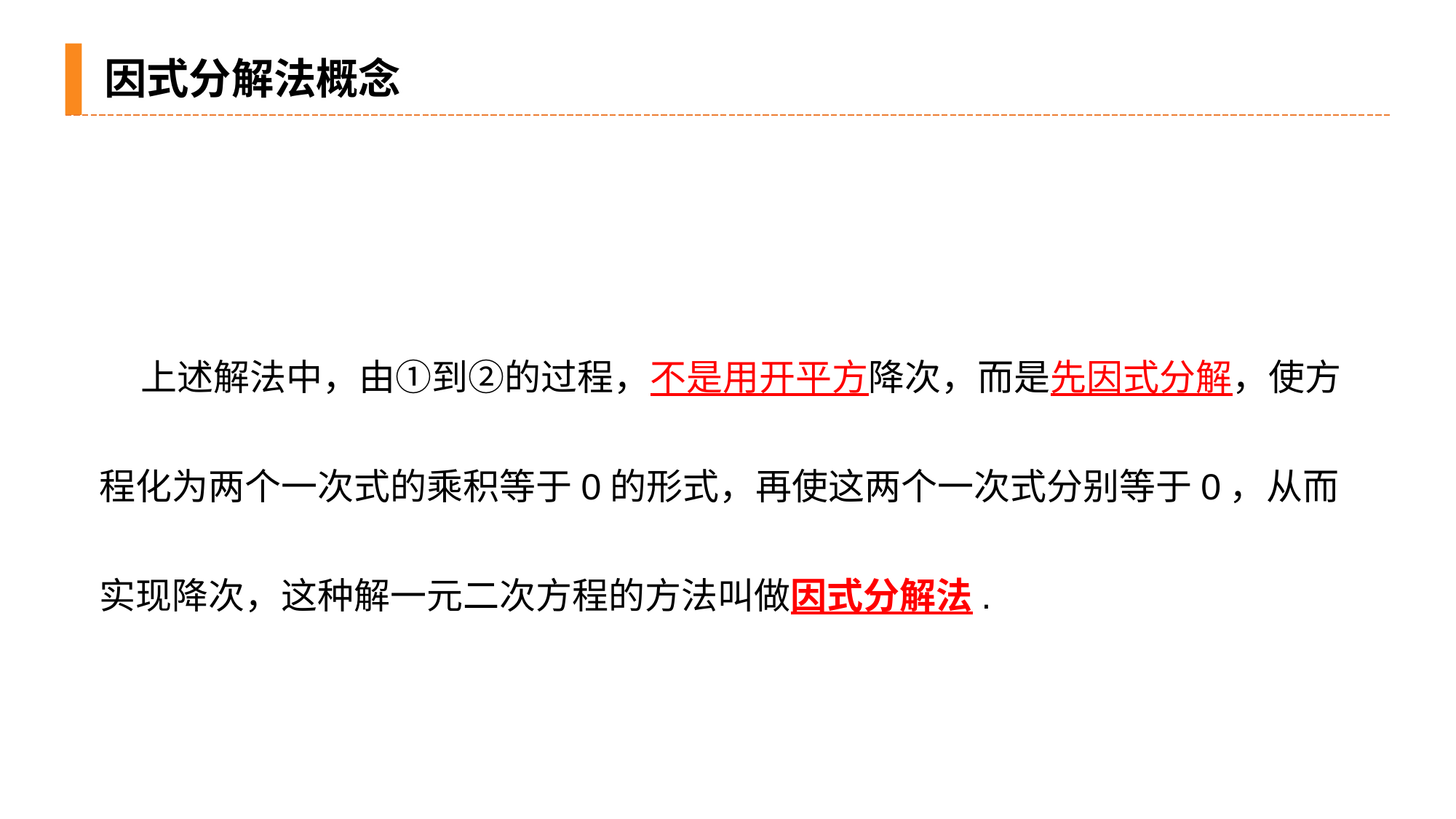

因式分解法概念
    上述解法中，由①到②的过程，不是用开平方降次，而是先因式分解，使方程化为两个一次式的乘积等于0的形式，再使这两个一次式分别等于0，从而实现降次，这种解一元二次方程的方法叫做因式分解法.